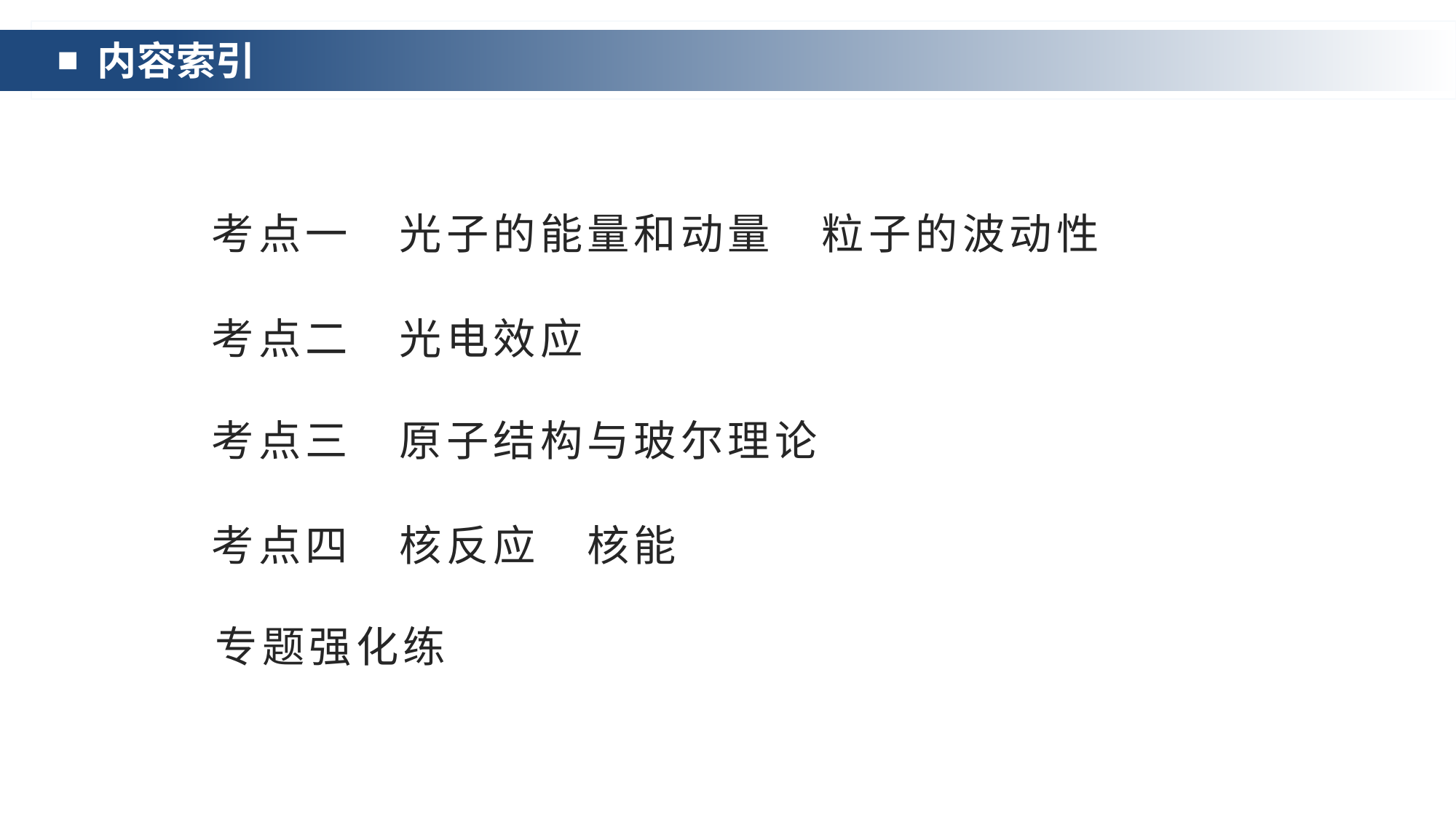

内容索引

考点一　光子的能量和动量　粒子的波动性
考点二　光电效应
考点三　原子结构与玻尔理论
考点四　核反应　核能
专题强化练